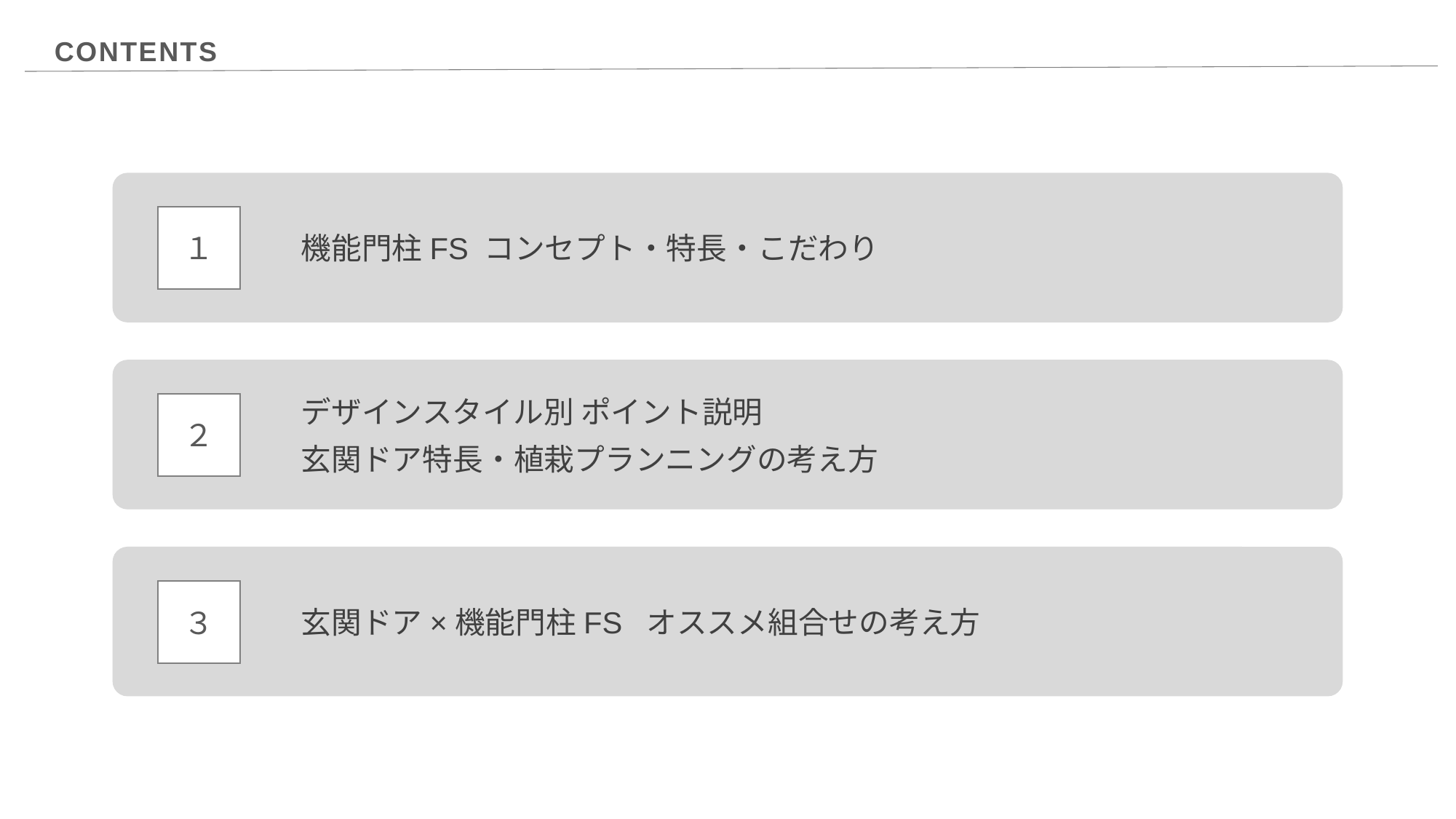

CONTENTS

機能門柱FS コンセプト・特長・こだわり
１

デザインスタイル別 ポイント説明
玄関ドア特長・植栽プランニングの考え方
２

玄関ドア×機能門柱FS  オススメ組合せの考え方
３